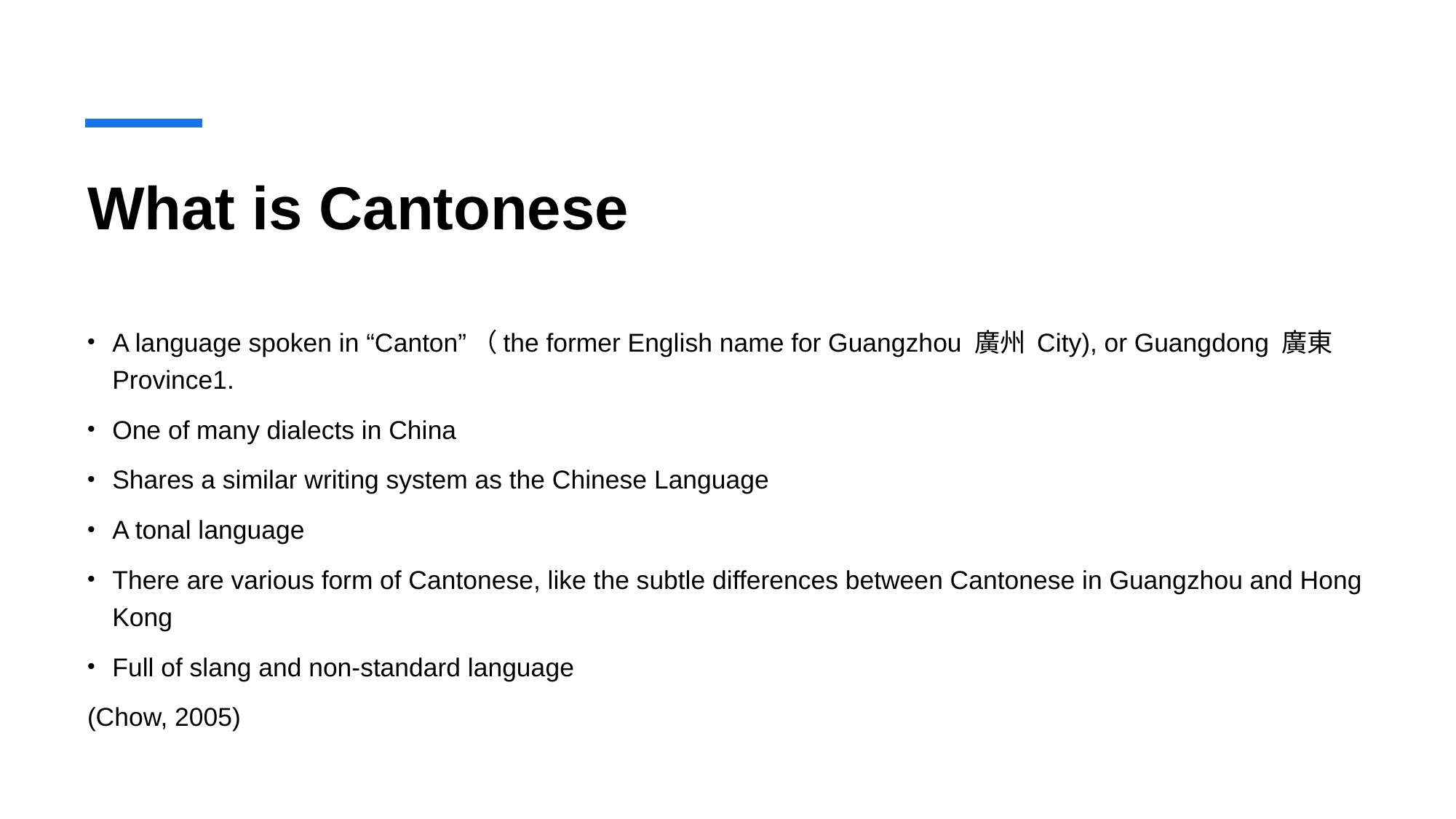

# What is Cantonese
A language spoken in “Canton”（the former English name for Guangzhou 廣州 City), or Guangdong 廣東 Province1.
One of many dialects in China
Shares a similar writing system as the Chinese Language
A tonal language
There are various form of Cantonese, like the subtle differences between Cantonese in Guangzhou and Hong Kong
Full of slang and non-standard language
(Chow, 2005)